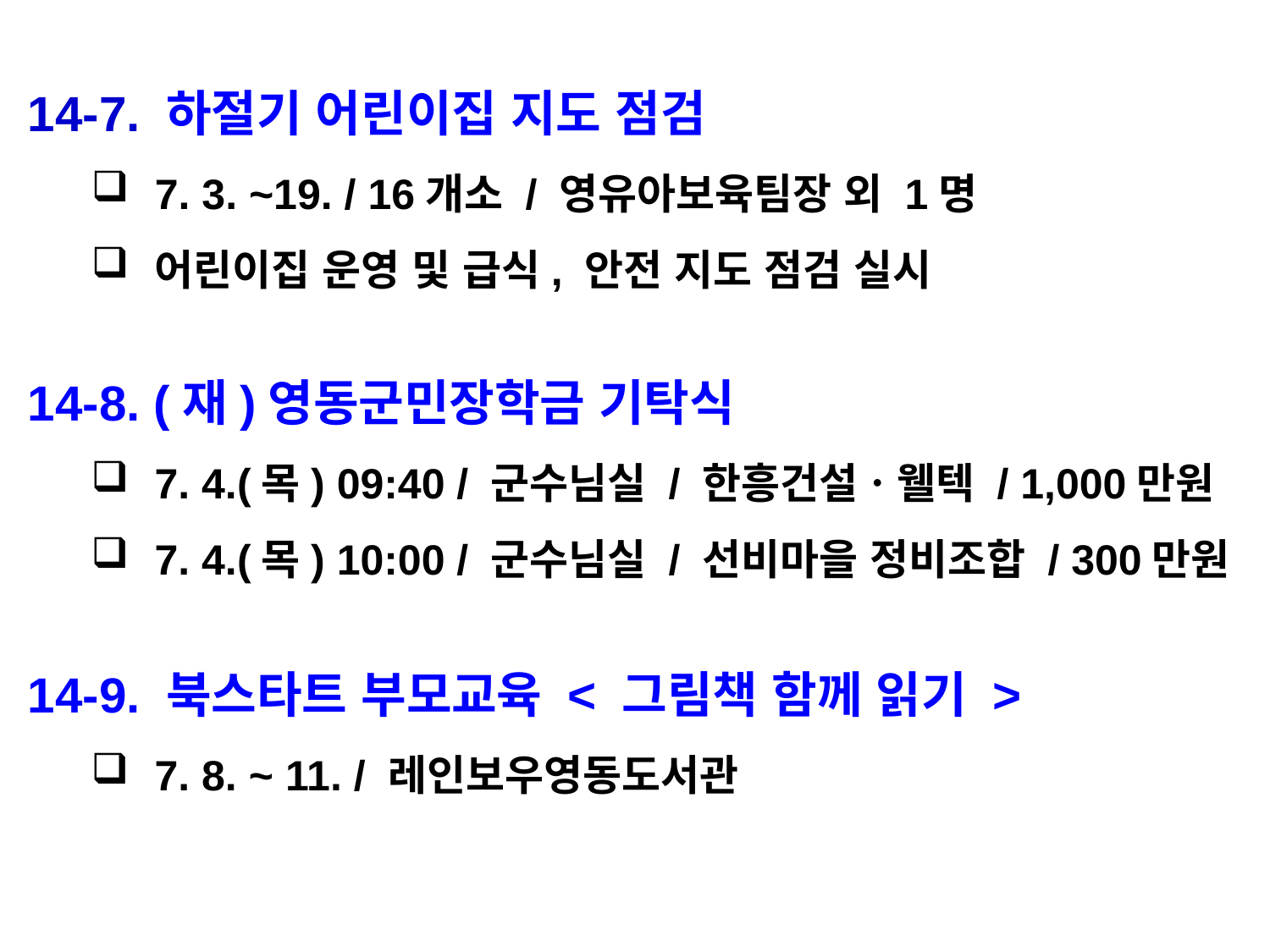

14-7. 하절기 어린이집 지도 점검
7. 3. ~19. / 16개소 / 영유아보육팀장 외 1명
어린이집 운영 및 급식, 안전 지도 점검 실시
14-8. (재)영동군민장학금 기탁식
7. 4.(목) 09:40 / 군수님실 / 한흥건설ㆍ웰텍 / 1,000만원
7. 4.(목) 10:00 / 군수님실 / 선비마을 정비조합 / 300만원

14-9. 북스타트 부모교육 < 그림책 함께 읽기 >
7. 8. ~ 11. / 레인보우영동도서관